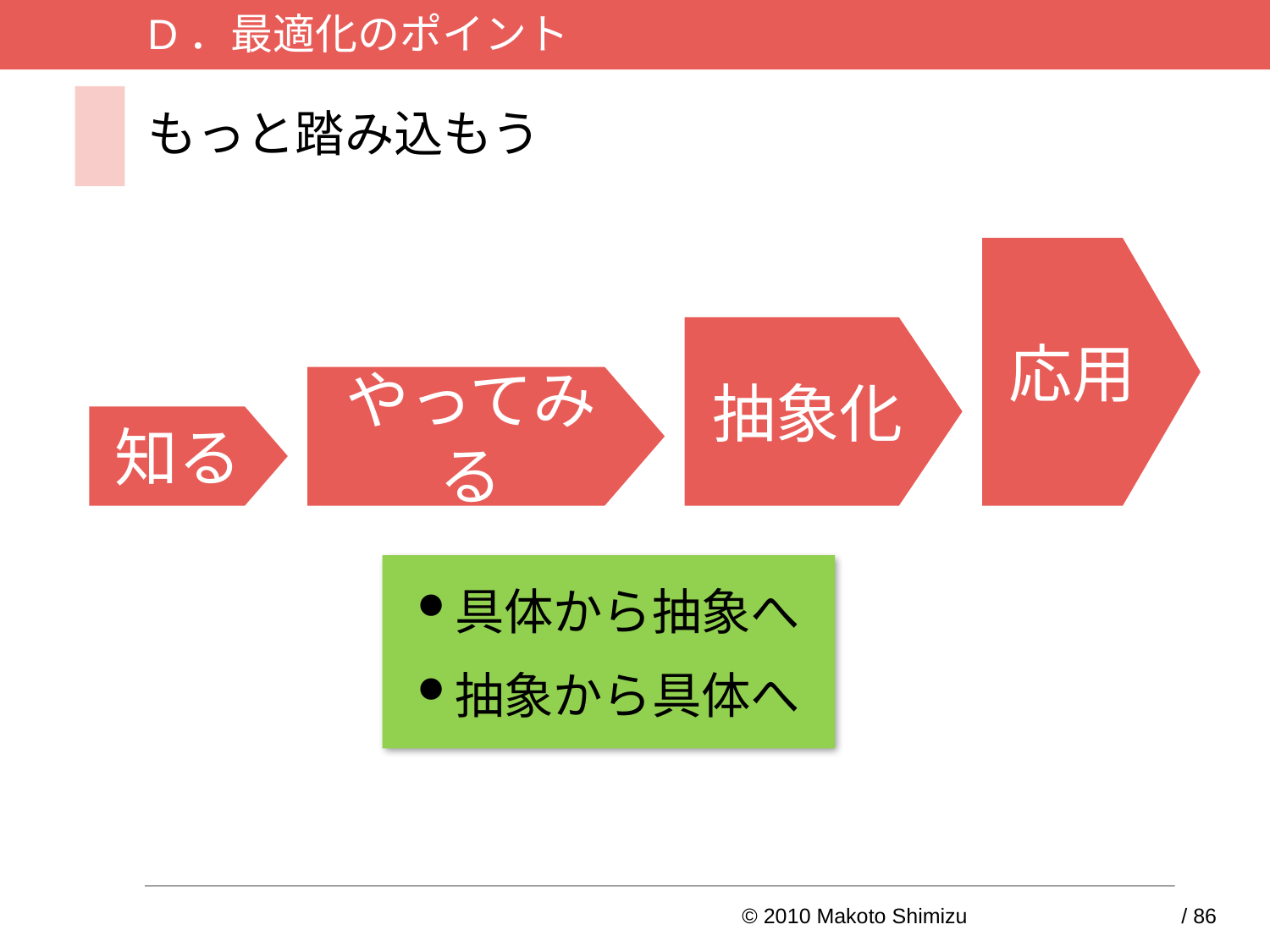

D．最適化のポイント
# もっと踏み込もう
応用
抽象化
やってみる
知る
具体から抽象へ
抽象から具体へ
© 2010 Makoto Shimizu	77